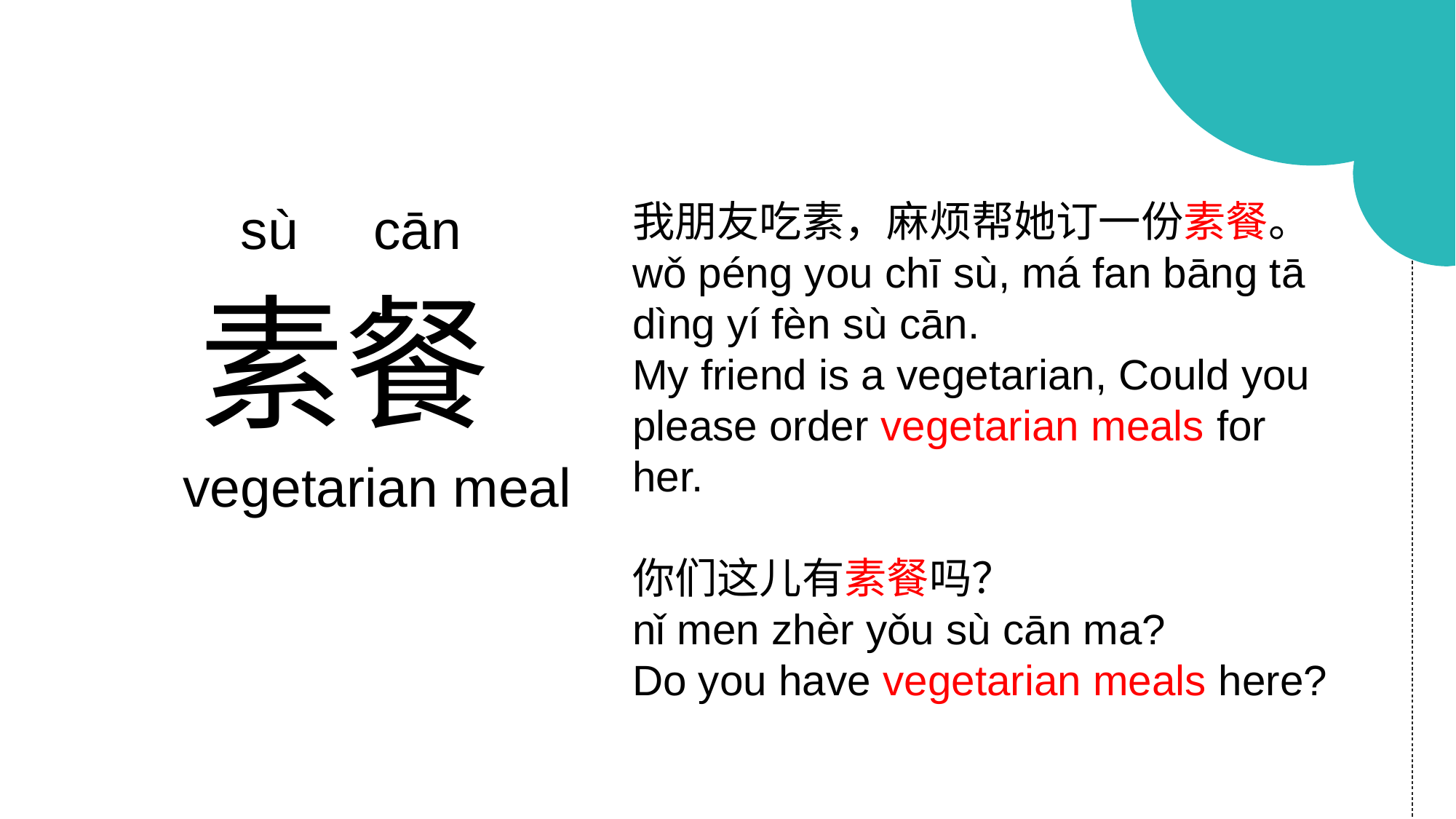

sù     cān
我朋友吃素，麻烦帮她订一份素餐。
wǒ péng you chī sù, má fan bāng tā dìng yí fèn sù cān.
My friend is a vegetarian, Could you please order vegetarian meals for her.

你们这儿有素餐吗？
nǐ men zhèr yǒu sù cān ma?
Do you have vegetarian meals here?
素餐
  vegetarian meal